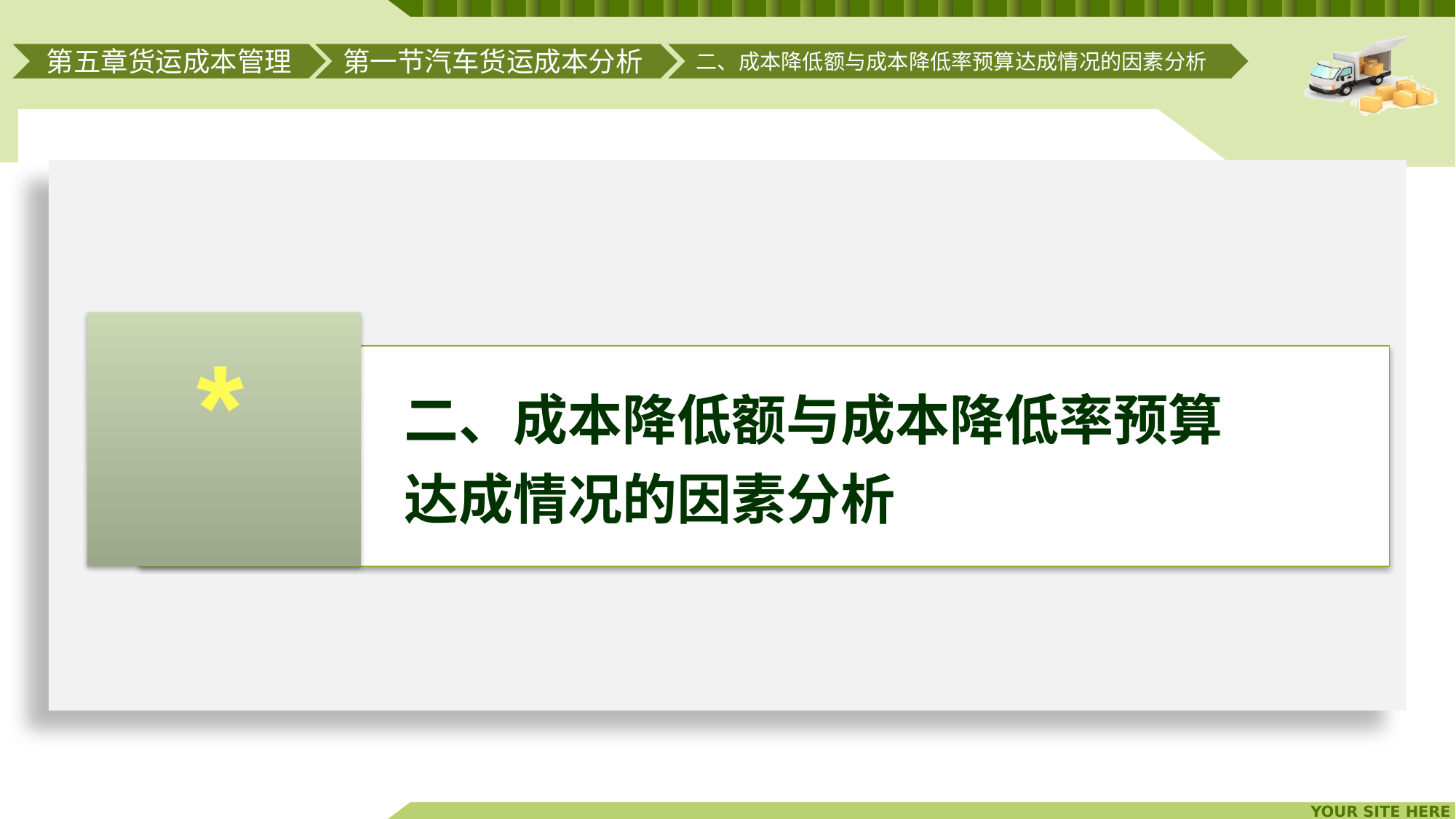

第一节汽车货运成本分析
二、成本降低额与成本降低率预算达成情况的因素分析
第五章货运成本管理
二、成本降低额与成本降低率预算
达成情况的因素分析
*